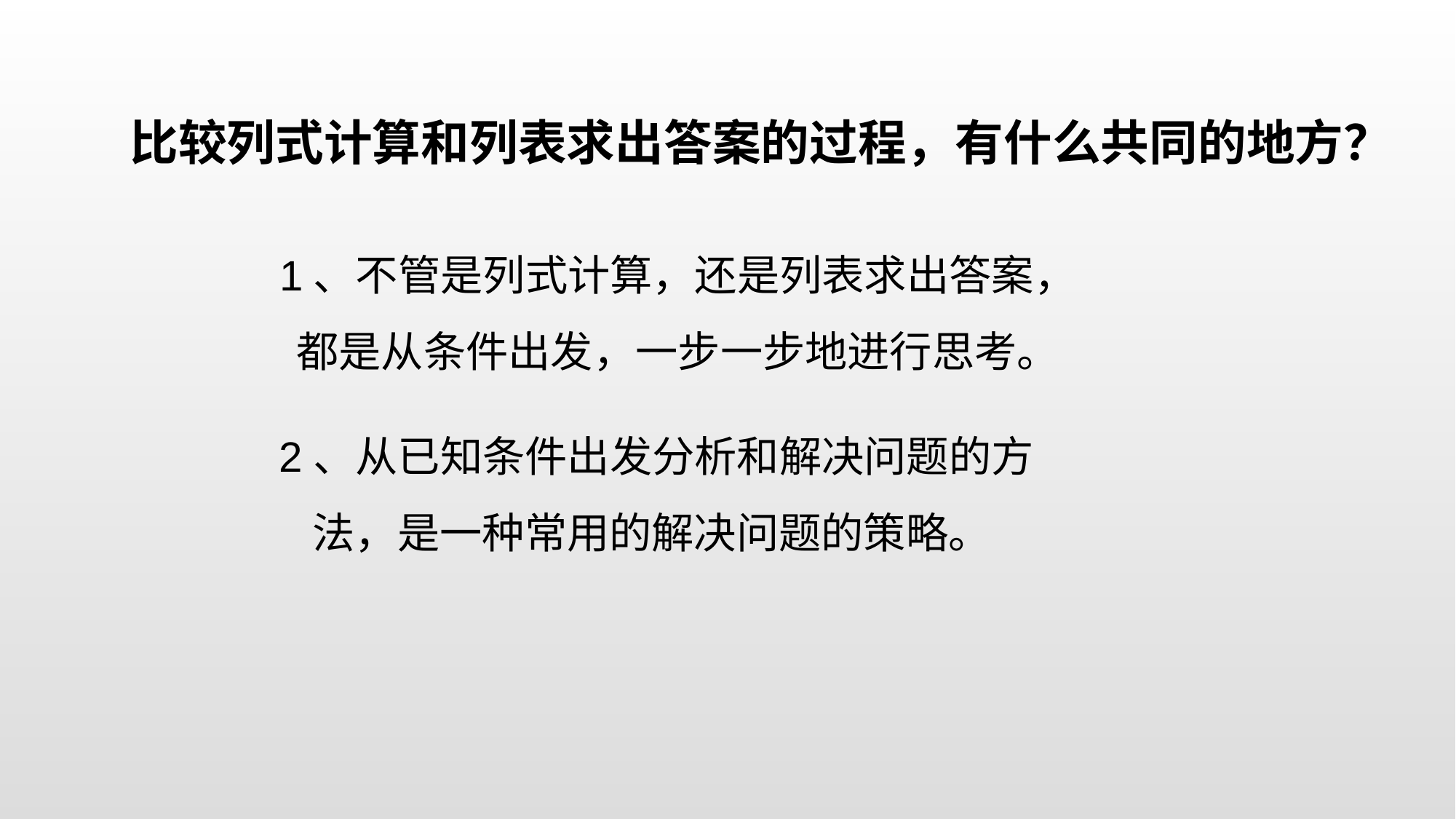

比较列式计算和列表求出答案的过程，有什么共同的地方？
1、不管是列式计算，还是列表求出答案，都是从条件出发，一步一步地进行思考。

2、从已知条件出发分析和解决问题的方法，是一种常用的解决问题的策略。